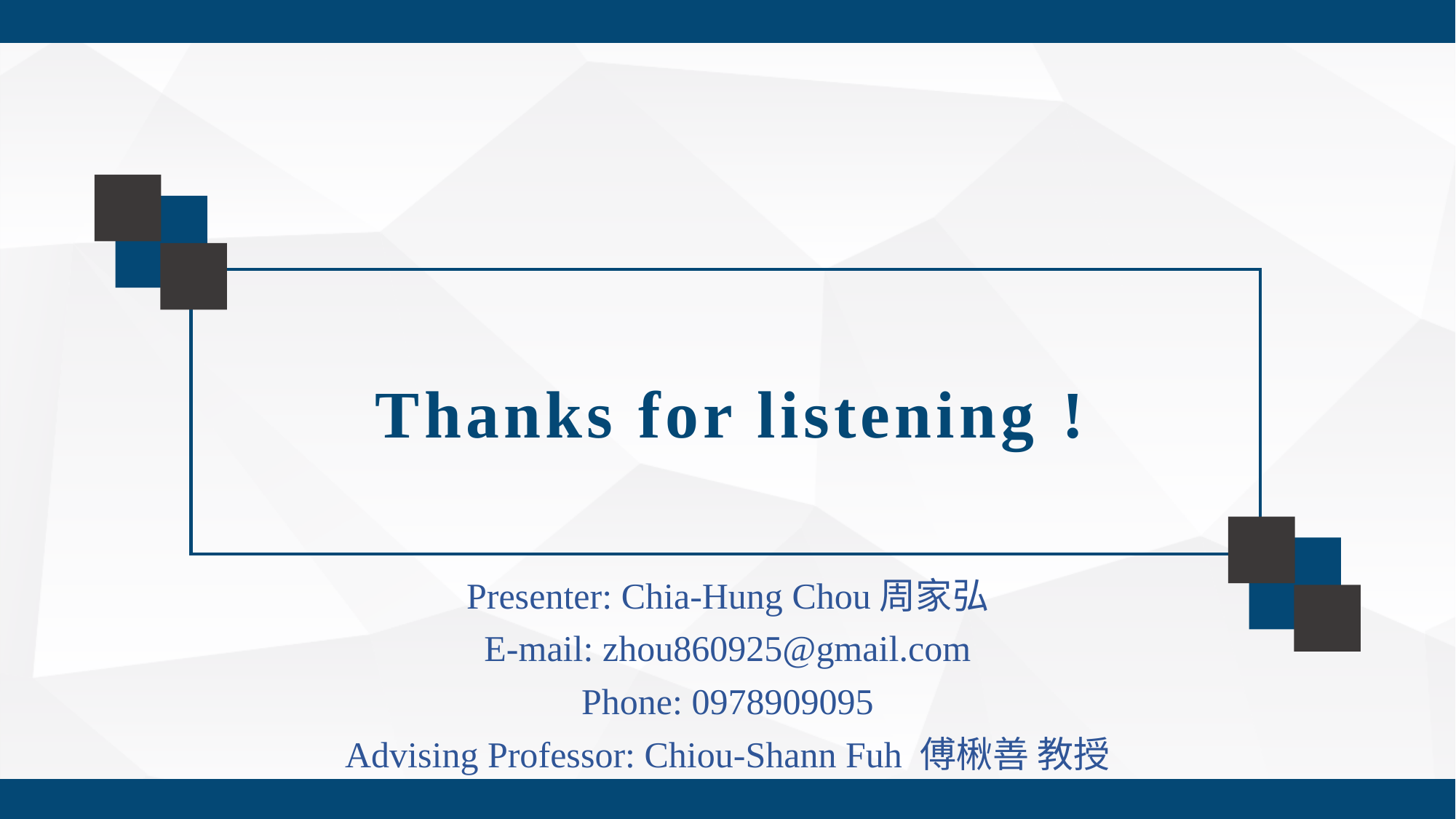

Thanks for listening !

Presenter: Chia-Hung Chou周家弘
E-mail: zhou860925@gmail.com
Phone: 0978909095
Advising Professor: Chiou-Shann Fuh 傅楸善 教授